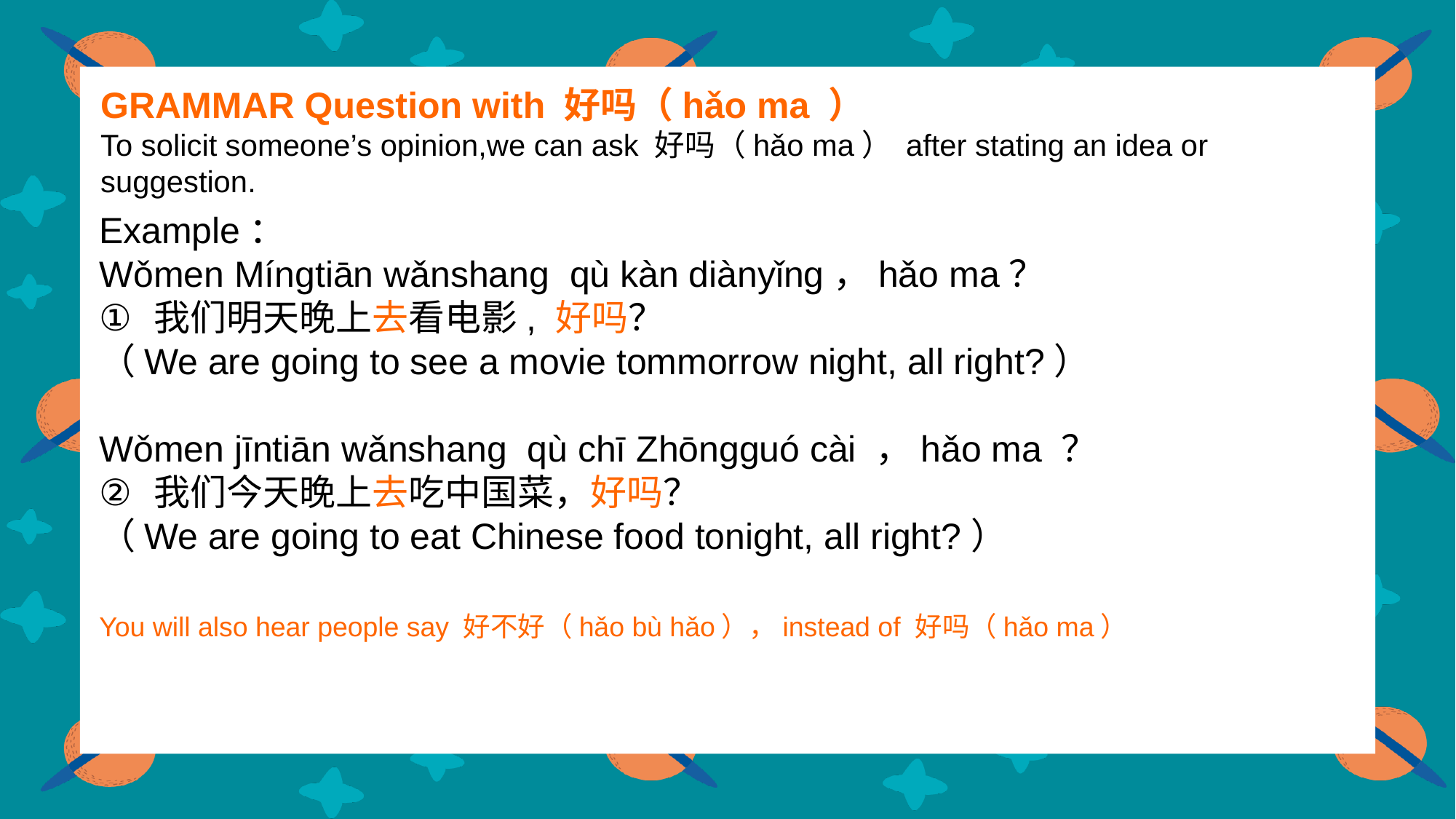

GRAMMAR Question with 好吗（hǎo ma ）
To solicit someone’s opinion,we can ask 好吗（hǎo ma） after stating an idea or suggestion.
Example：
Wǒmen Míngtiān wǎnshang  qù kàn diànyǐng，hǎo ma？
我们明天晚上去看电影, 好吗？
（We are going to see a movie tommorrow night, all right?）

Wǒmen jīntiān wǎnshang  qù chī Zhōngguó cài ，hǎo ma ？
我们今天晚上去吃中国菜，好吗？
（We are going to eat Chinese food tonight, all right?）

You will also hear people say 好不好（hǎo bù hǎo），instead of 好吗（hǎo ma）